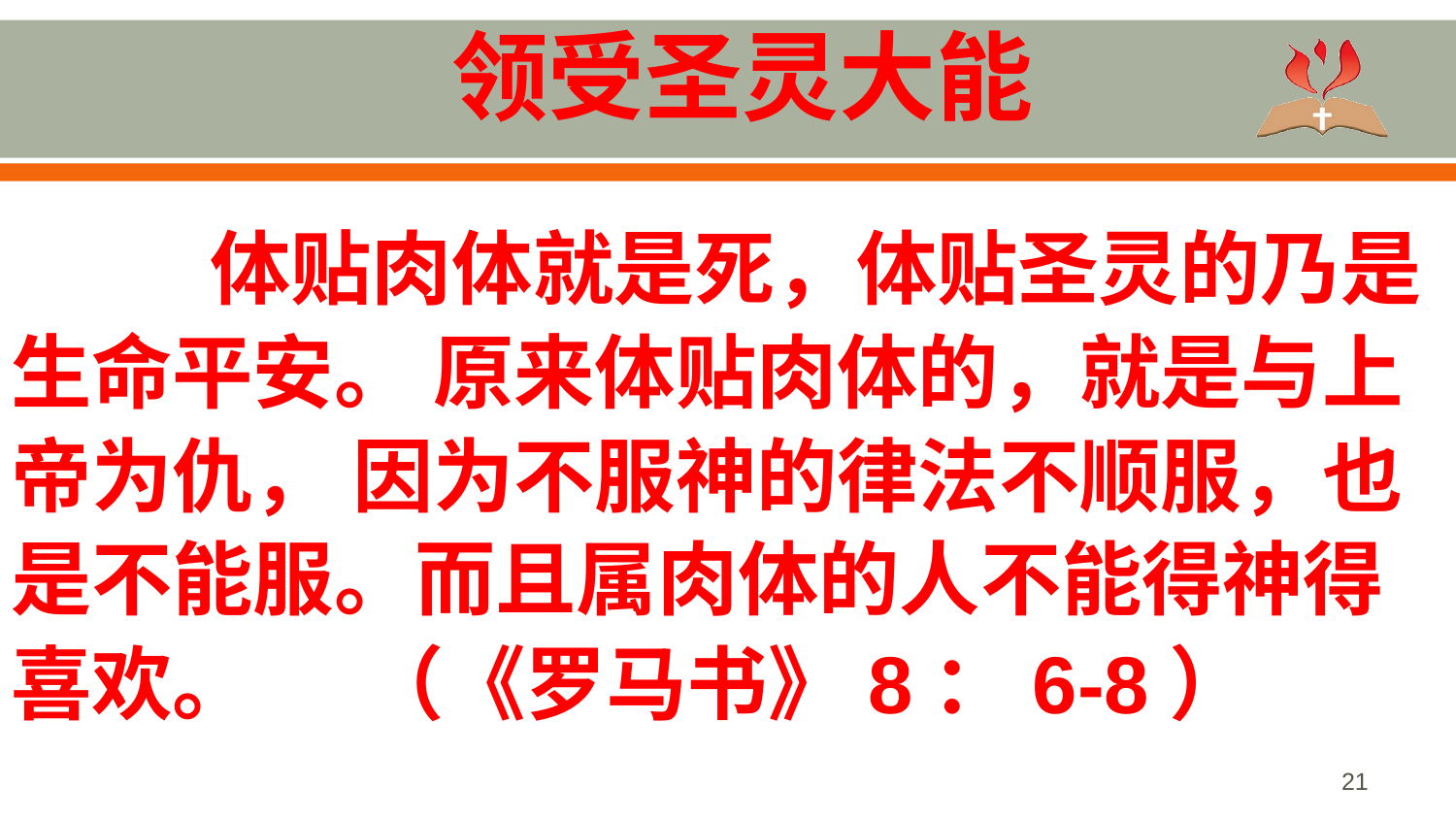

#
领受圣灵大能
           体贴肉体就是死，体贴圣灵的乃是生命平安。 原来体贴肉体的，就是与上帝为仇， 因为不服神的律法不顺服，也是不能服。而且属肉体的人不能得神得喜欢。      （《罗马书》8：6-8）

21